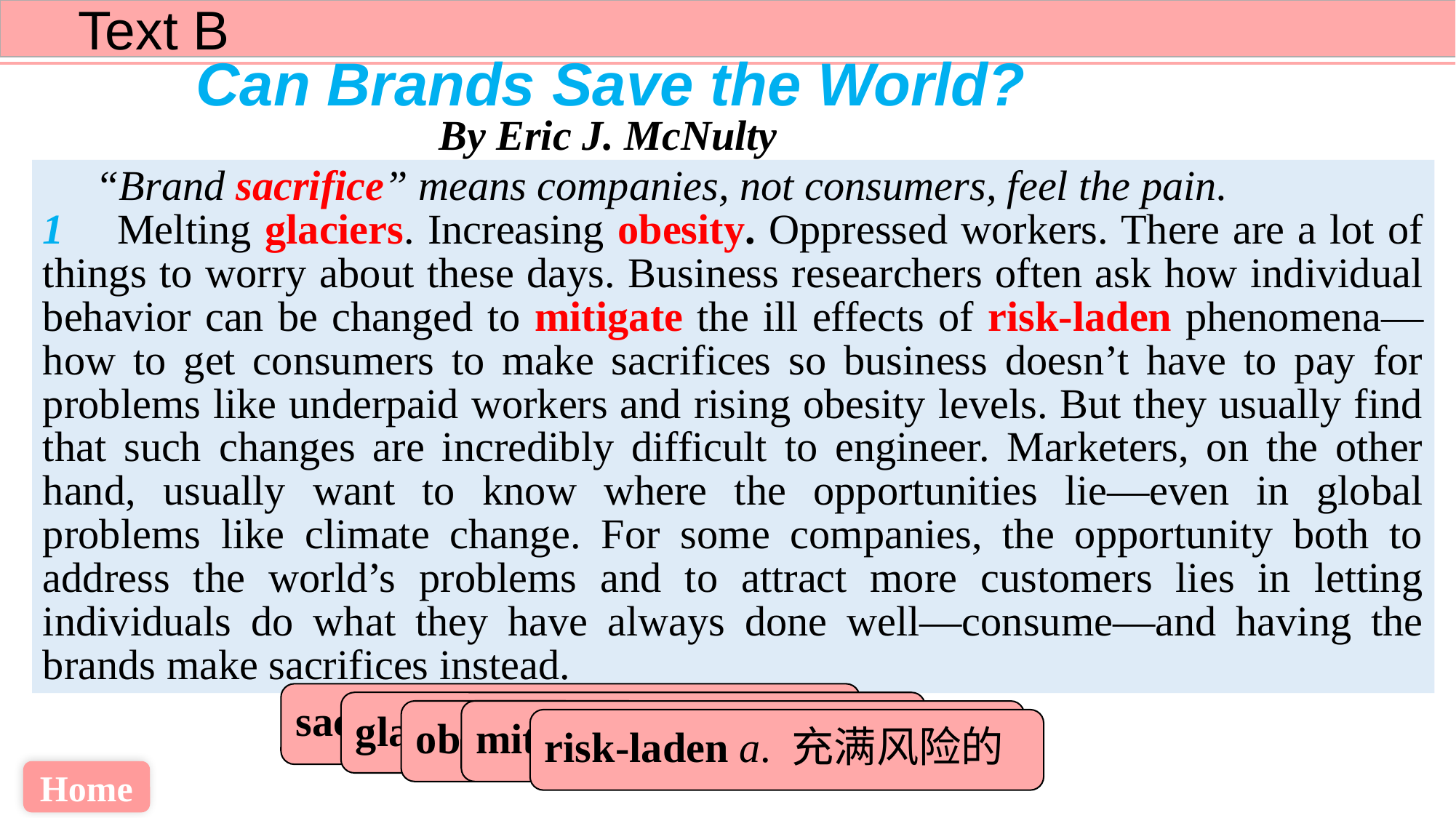

Can Brands Save the World?
     By Eric J. McNulty
     “Brand sacrifice” means companies, not consumers, feel the pain.
1    Melting glaciers. Increasing obesity. Oppressed workers. There are a lot of things to worry about these days. Business researchers often ask how individual behavior can be changed to mitigate the ill effects of risk-laden phenomena—how to get consumers to make sacrifices so business doesn’t have to pay for problems like underpaid workers and rising obesity levels. But they usually find that such changes are incredibly difficult to engineer. Marketers, on the other hand, usually want to know where the opportunities lie—even in global problems like climate change. For some companies, the opportunity both to address the world’s problems and to attract more customers lies in letting individuals do what they have always done well—consume—and having the brands make sacrifices instead.

sacrifice  n. 牺牲；舍弃
glacier n. 冰川
obesity n. 肥胖；肥胖症
mitigate v. 减轻；缓和
risk-laden a. 充满风险的